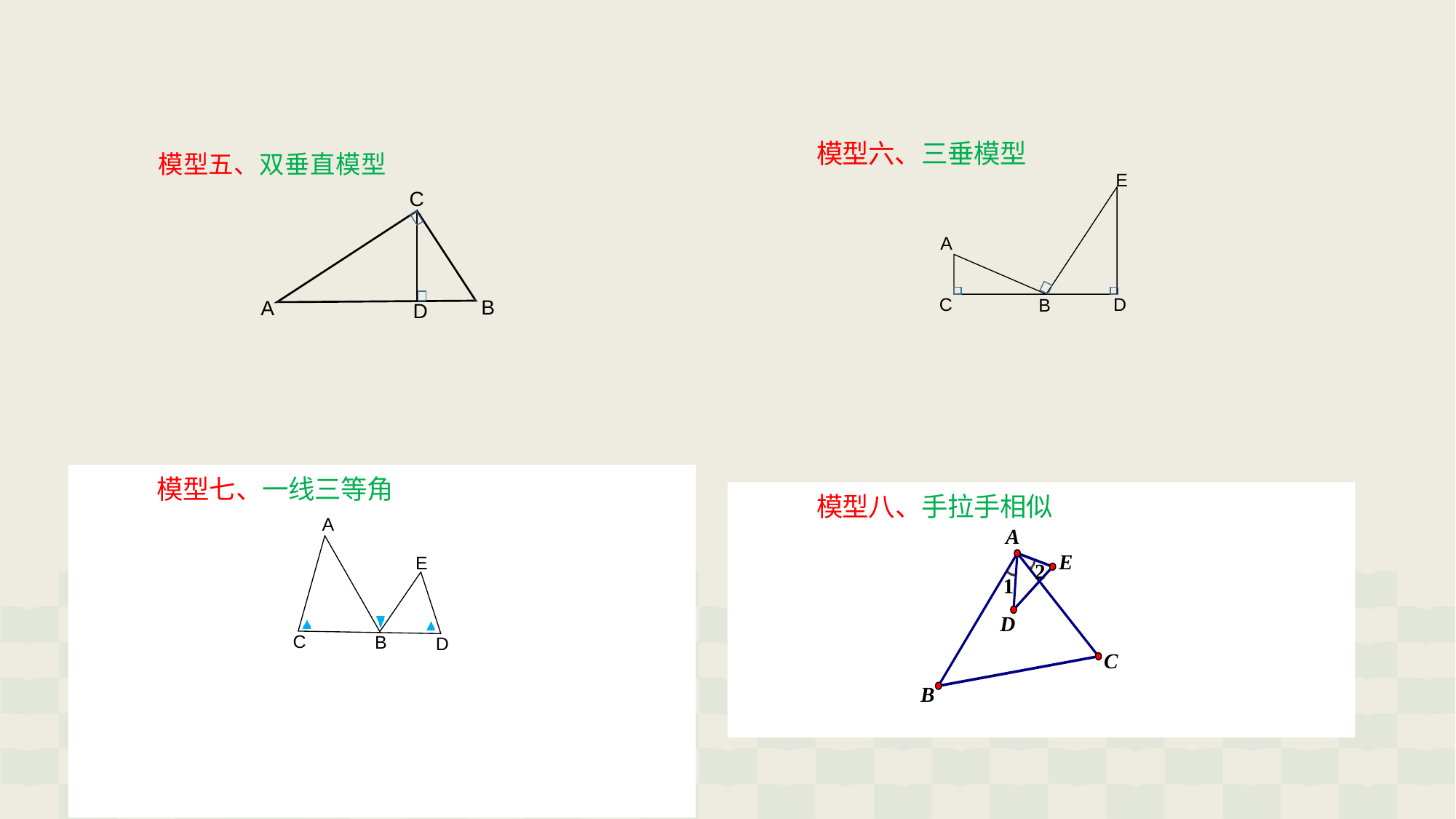

模型六、三垂模型
模型五、双垂直模型
E
C

A

C
D

B
B
A
D
模型七、一线三等角
A

模型八、手拉手相似
A

E

E

2
1
D

C
B
D
C

B